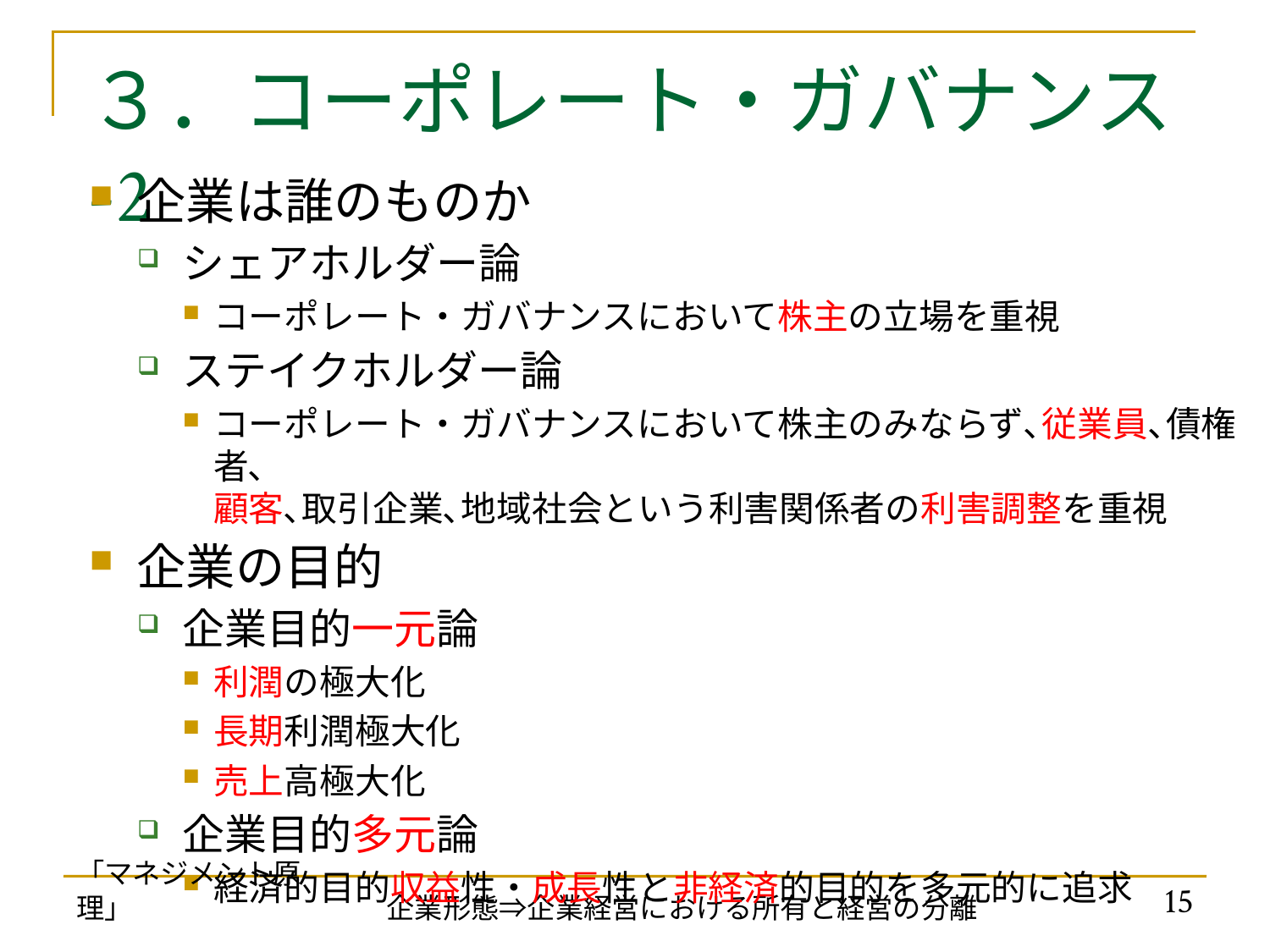

# ３．コーポレート・ガバナンス-2
企業は誰のものか
シェアホルダー論
コーポレート・ガバナンスにおいて株主の立場を重視
ステイクホルダー論
コーポレート・ガバナンスにおいて株主のみならず､従業員､債権者､
顧客､取引企業､地域社会という利害関係者の利害調整を重視
企業の目的
企業目的一元論
利潤の極大化
長期利潤極大化
売上高極大化
企業目的多元論
経済的目的収益性・成長性と非経済的目的を多元的に追求

「マネジメント原理」
15
企業形態⇒企業経営における所有と経営の分離